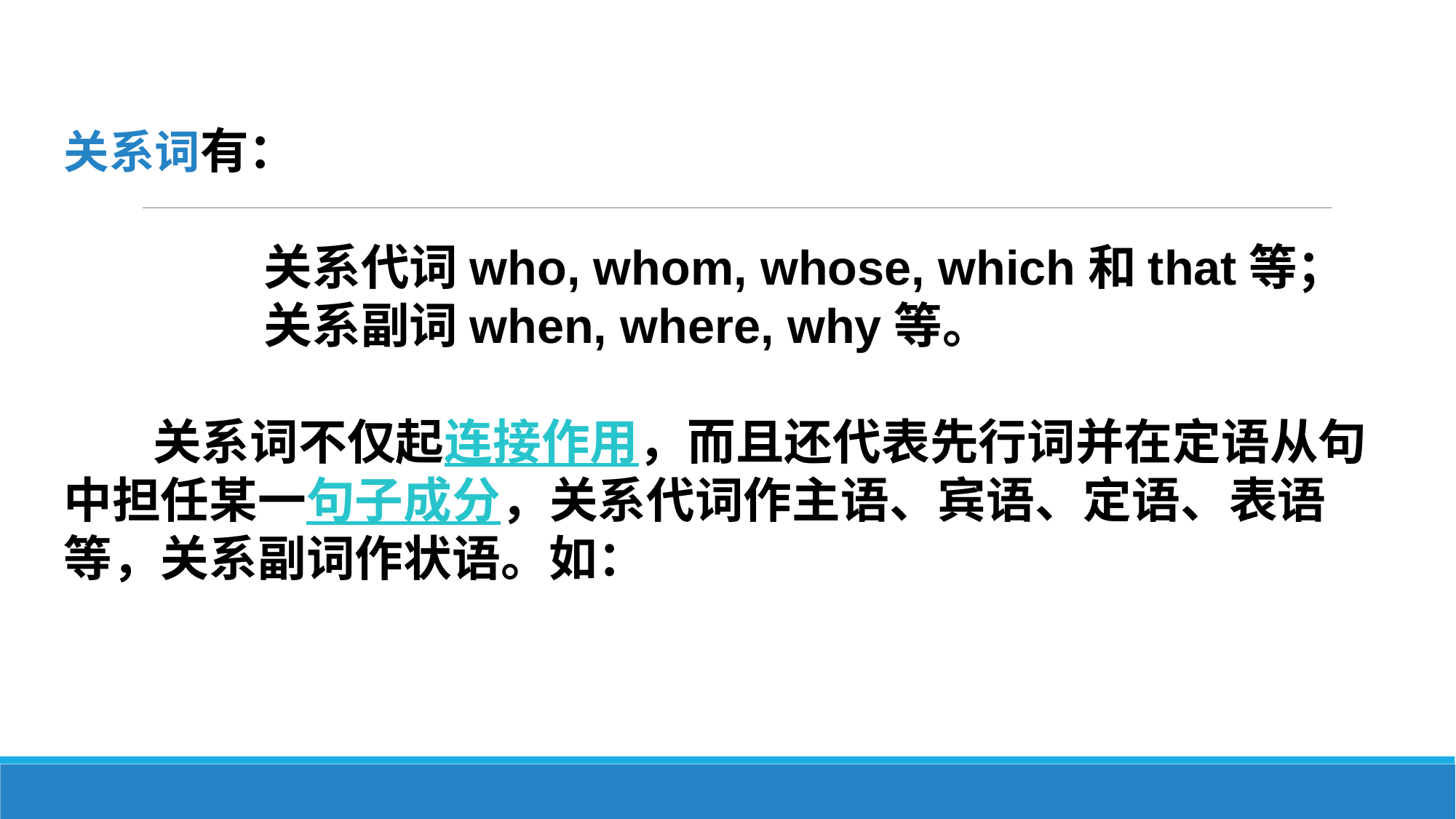

关系词有：

                 关系代词who, whom, whose, which和that等；
                 关系副词when, where, why等。

       关系词不仅起连接作用，而且还代表先行词并在定语从句中担任某一句子成分，关系代词作主语、宾语、定语、表语等，关系副词作状语。如：